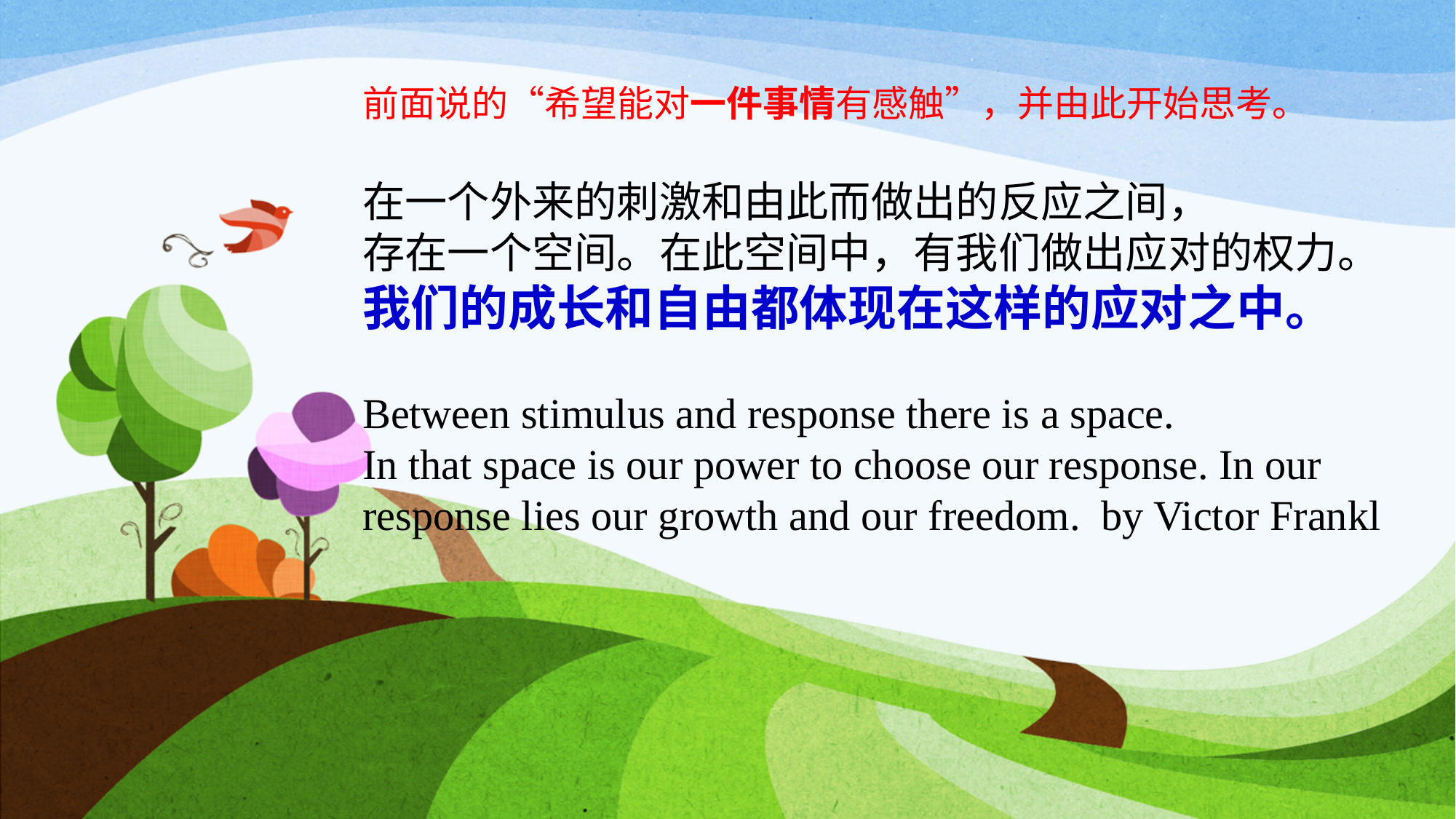

前面说的“希望能对一件事情有感触”，并由此开始思考。

在一个外来的刺激和由此而做出的反应之间，
存在一个空间。在此空间中，有我们做出应对的权力。
我们的成长和自由都体现在这样的应对之中。

Between stimulus and response there is a space.
In that space is our power to choose our response. In our response lies our growth and our freedom.  by Victor Frankl